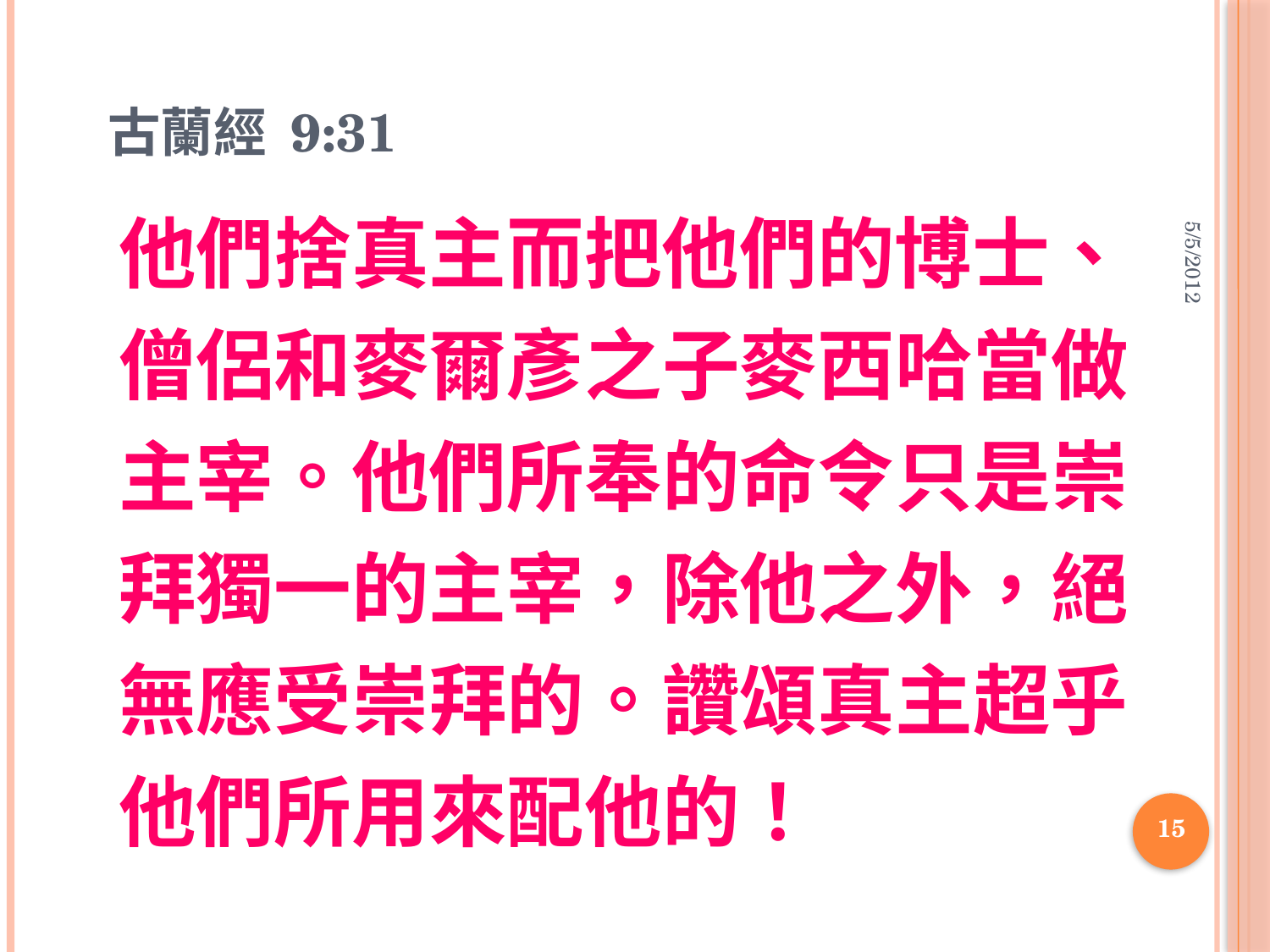

# 古蘭經 9:31
5/5/2012
他們捨真主而把他們的博士、僧侶和麥爾彥之子麥西哈當做主宰。他們所奉的命令只是崇拜獨一的主宰，除他之外，絕無應受崇拜的。讚頌真主超乎他們所用來配他的！
15